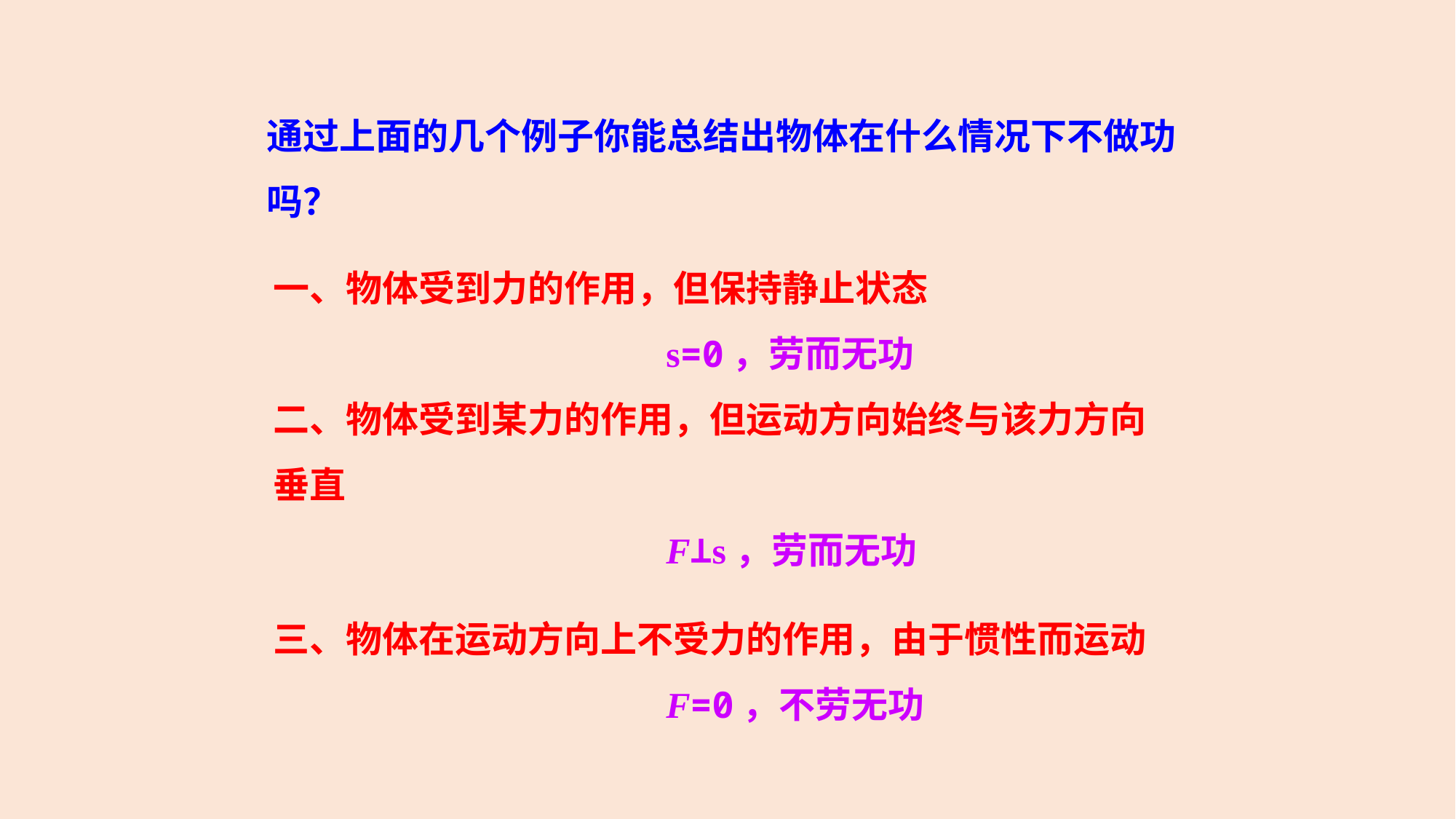

通过上面的几个例子你能总结出物体在什么情况下不做功吗？
一、物体受到力的作用，但保持静止状态
                  s=0，劳而无功
二、物体受到某力的作用，但运动方向始终与该力方向垂直
                  F⊥s，劳而无功
三、物体在运动方向上不受力的作用，由于惯性而运动
                  F=0，不劳无功